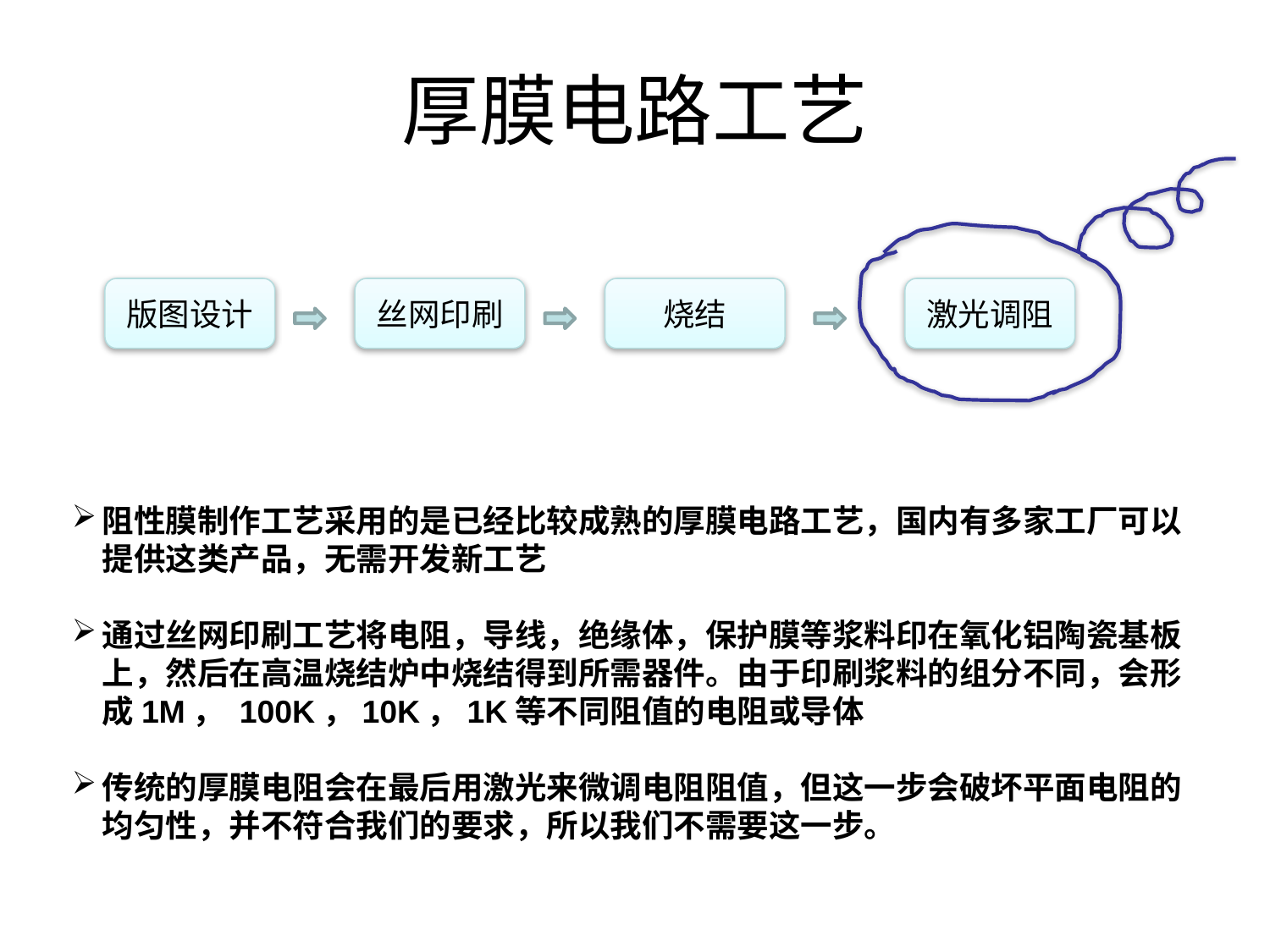

# 厚膜电路工艺

版图设计
丝网印刷
烧结
激光调阻

阻性膜制作工艺采用的是已经比较成熟的厚膜电路工艺，国内有多家工厂可以提供这类产品，无需开发新工艺

通过丝网印刷工艺将电阻，导线，绝缘体，保护膜等浆料印在氧化铝陶瓷基板上，然后在高温烧结炉中烧结得到所需器件。由于印刷浆料的组分不同，会形成1M， 100K，10K，1K等不同阻值的电阻或导体

传统的厚膜电阻会在最后用激光来微调电阻阻值，但这一步会破坏平面电阻的均匀性，并不符合我们的要求，所以我们不需要这一步。